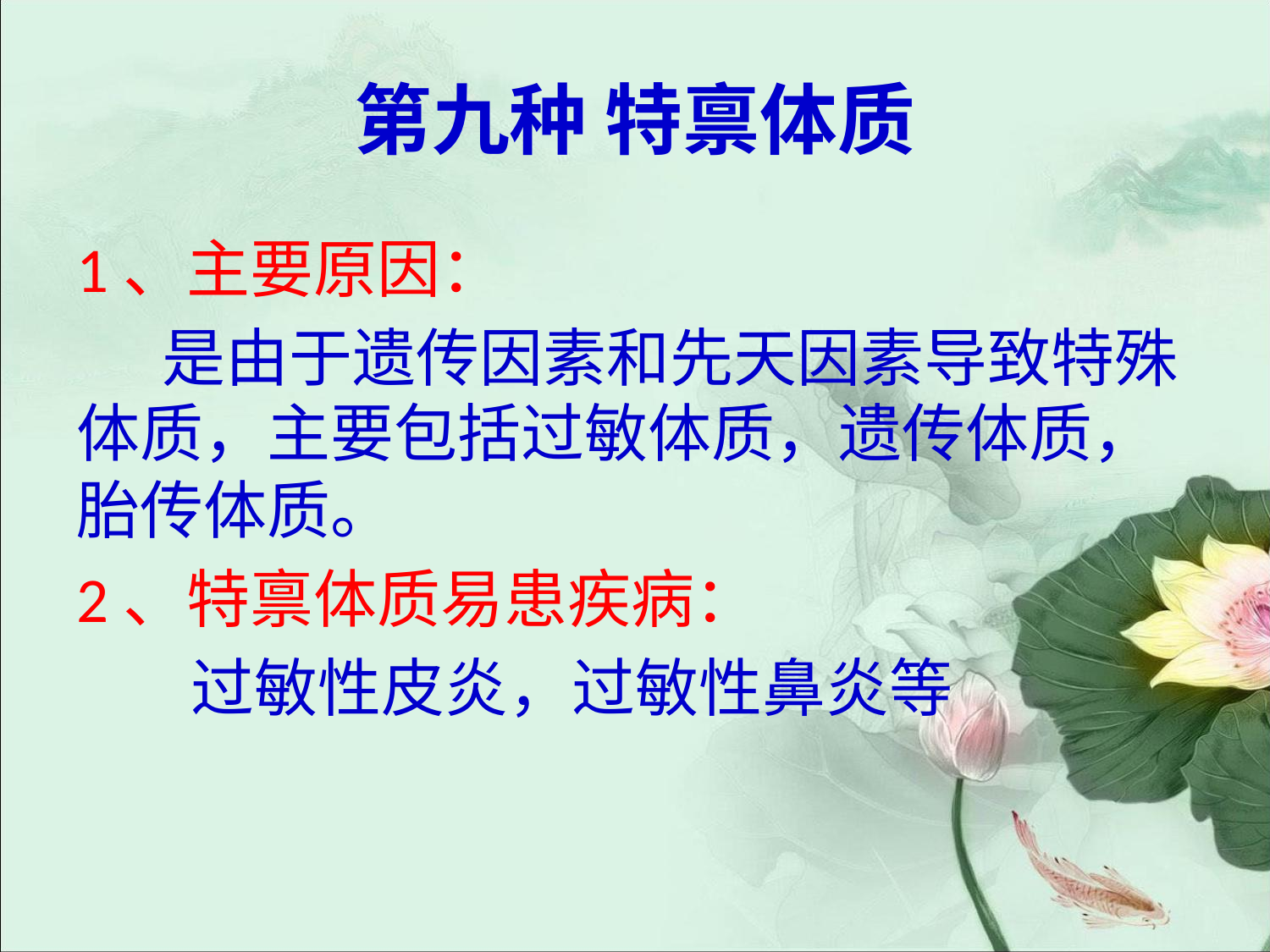

# 第九种 特禀体质
1、主要原因：
     是由于遗传因素和先天因素导致特殊体质，主要包括过敏体质，遗传体质，胎传体质。
2、特禀体质易患疾病：
       过敏性皮炎，过敏性鼻炎等